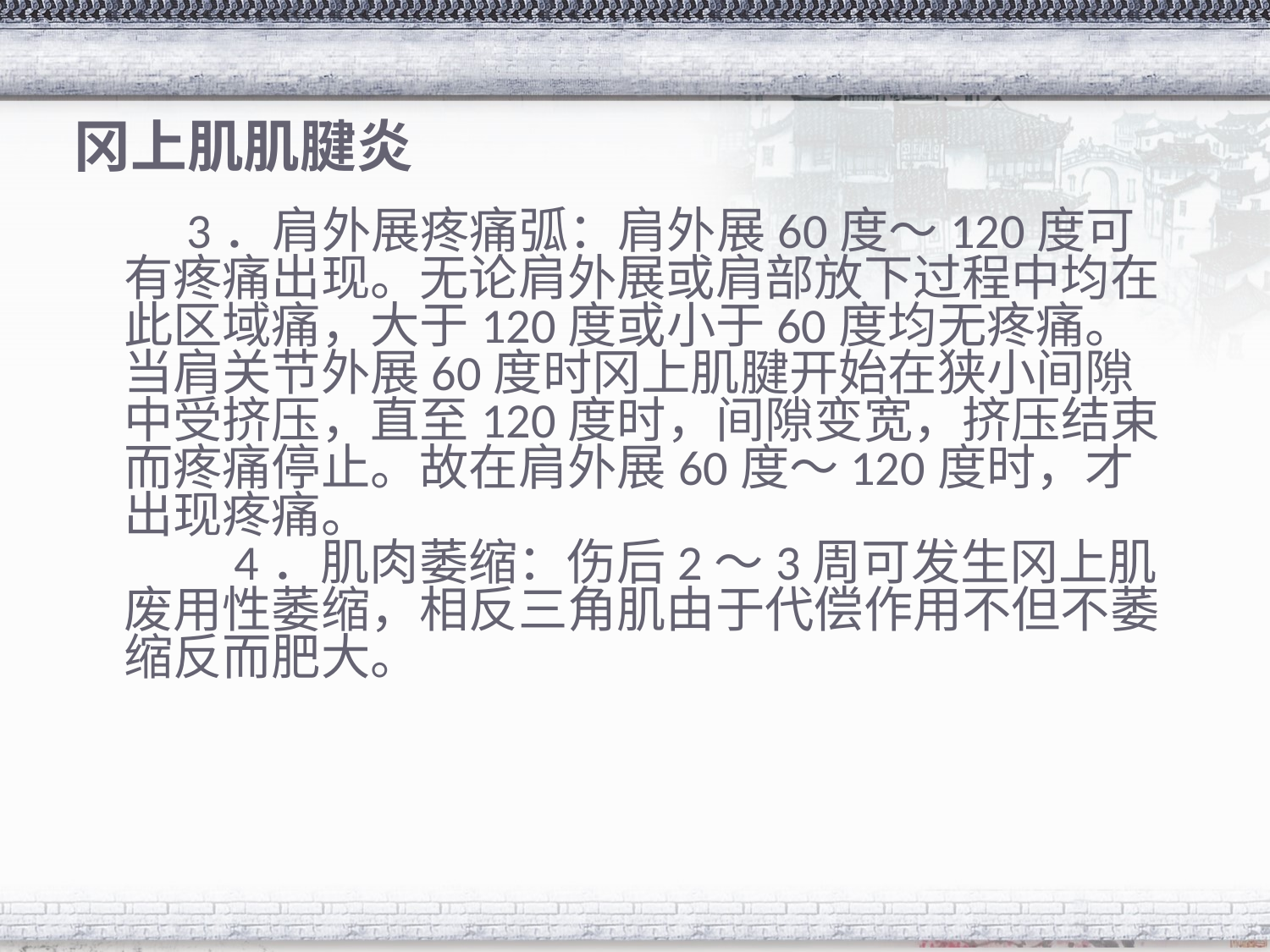

# 冈上肌肌腱炎
          3．肩外展疼痛弧：肩外展60度～120度可有疼痛出现。无论肩外展或肩部放下过程中均在此区域痛，大于120度或小于60度均无疼痛。当肩关节外展60度时冈上肌腱开始在狭小间隙中受挤压，直至120度时，间隙变宽，挤压结束而疼痛停止。故在肩外展60度～120度时，才出现疼痛。
　　4．肌肉萎缩：伤后2～3周可发生冈上肌废用性萎缩，相反三角肌由于代偿作用不但不萎缩反而肥大。